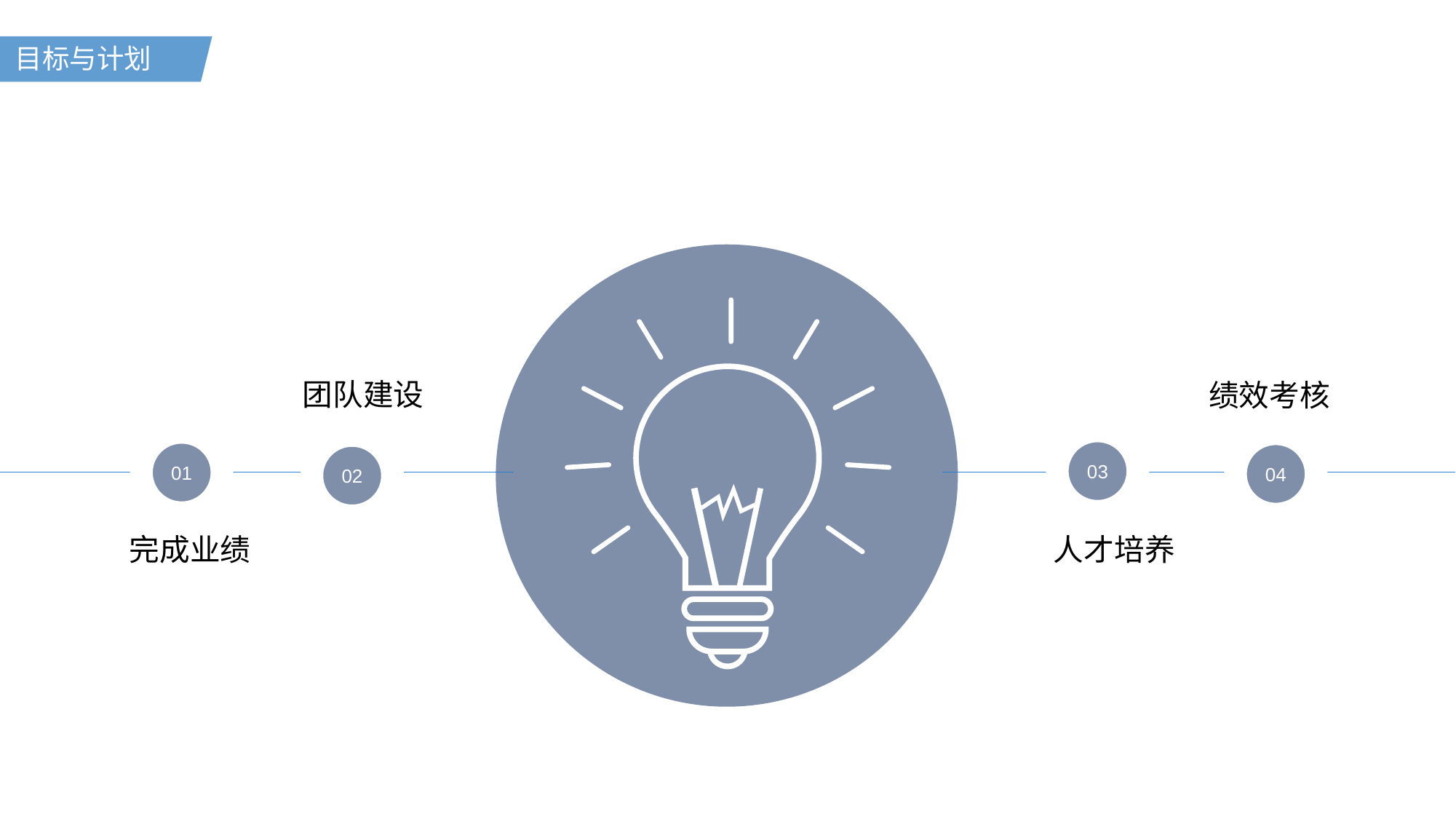

目标与计划

团队建设
绩效考核
03
01
04
02
完成业绩
人才培养